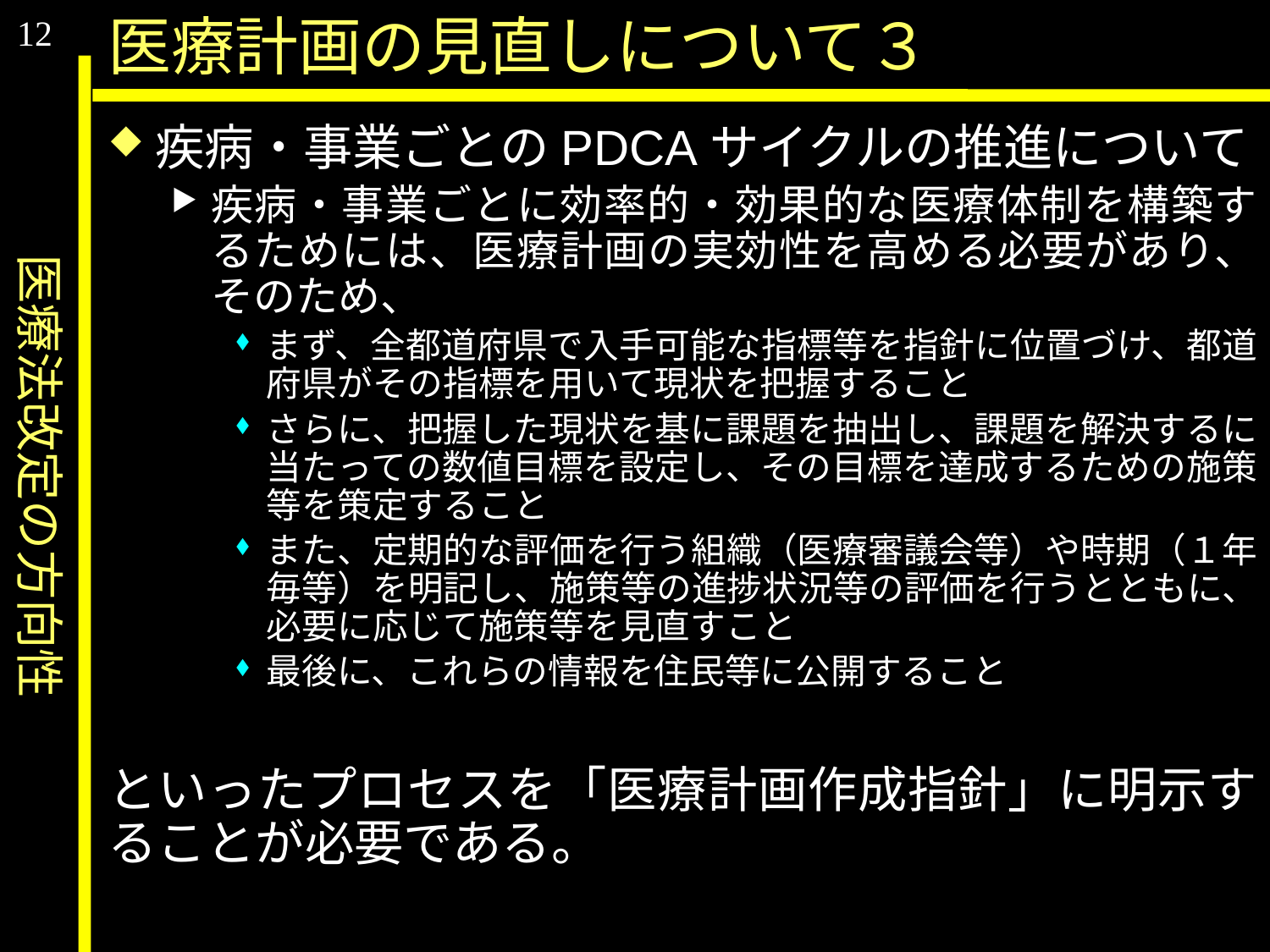

医療法改定の方向性
12
医療計画の見直しについて３

疾病・事業ごとのPDCAサイクルの推進について
疾病・事業ごとに効率的・効果的な医療体制を構築するためには、医療計画の実効性を高める必要があり、そのため、
まず、全都道府県で入手可能な指標等を指針に位置づけ、都道府県がその指標を用いて現状を把握すること
さらに、把握した現状を基に課題を抽出し、課題を解決するに当たっての数値目標を設定し、その目標を達成するための施策等を策定すること
また、定期的な評価を行う組織（医療審議会等）や時期（１年毎等）を明記し、施策等の進捗状況等の評価を行うとともに、必要に応じて施策等を見直すこと
最後に、これらの情報を住民等に公開すること

といったプロセスを「医療計画作成指針」に明示することが必要である。